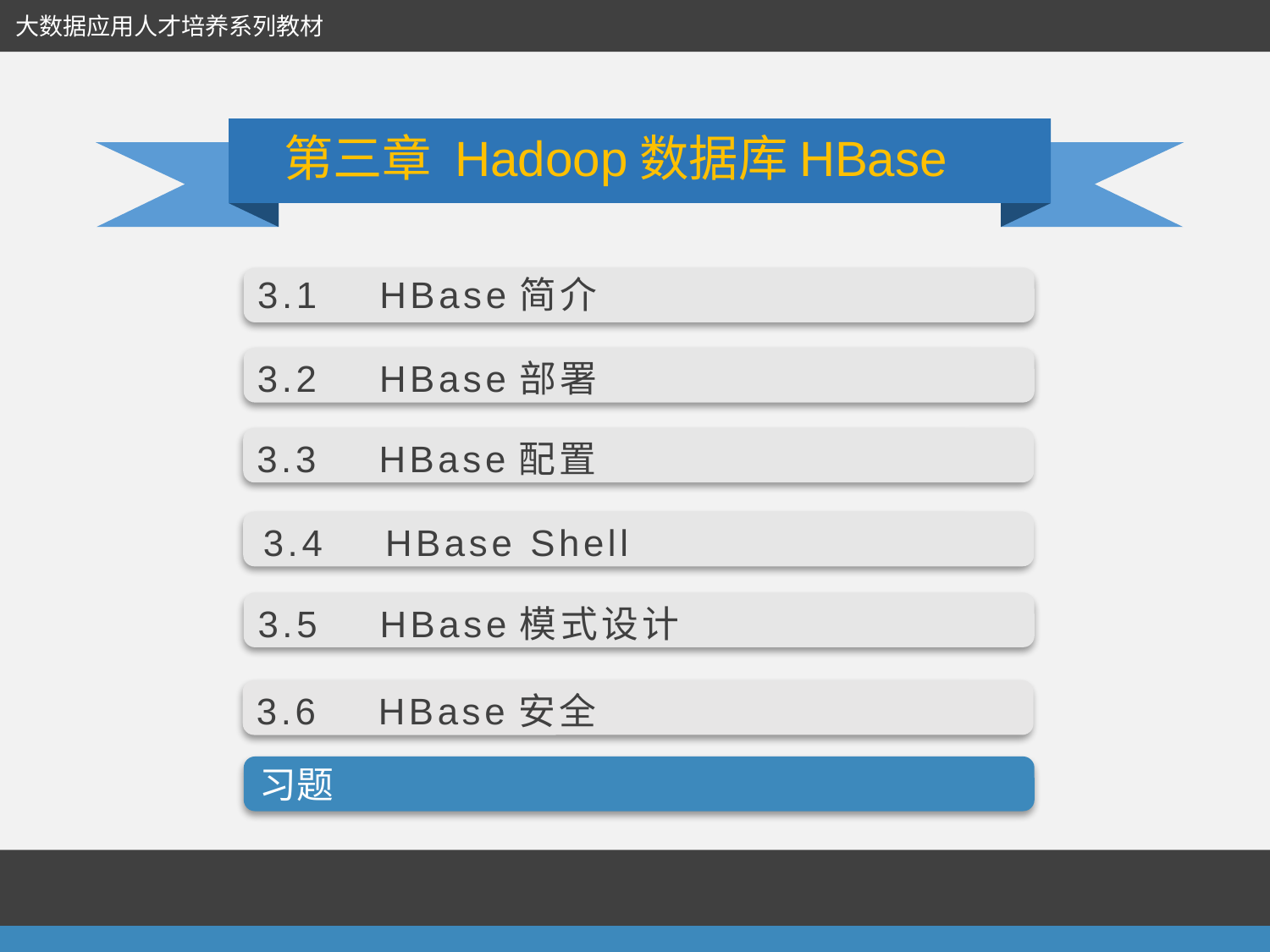

大数据应用人才培养系列教材

第三章 Hadoop数据库HBase
3.1　HBase简介

3.2　HBase部署

3.3　HBase配置

3.4　HBase Shell

3.5　HBase模式设计

3.6　HBase安全
习题